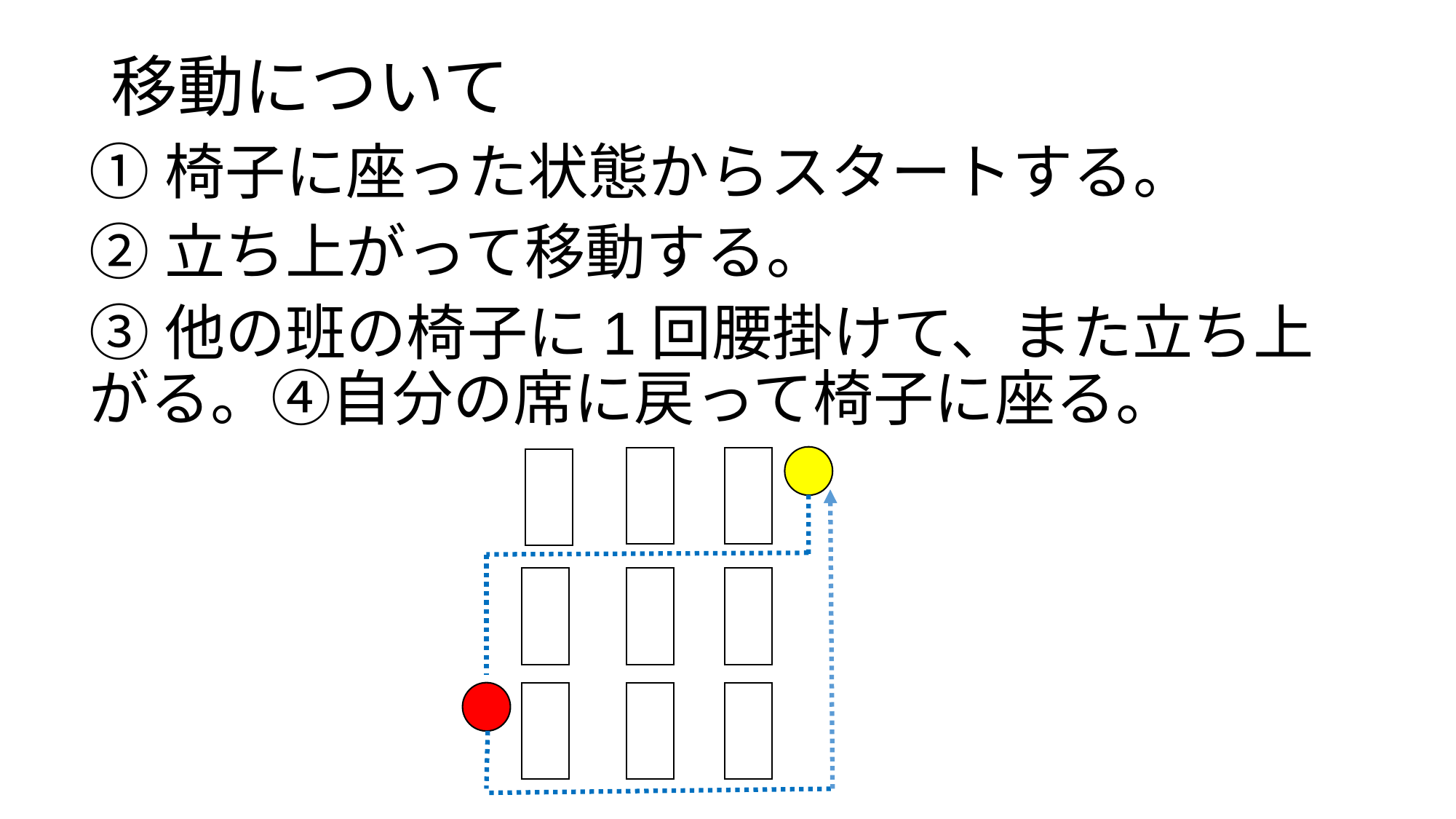

# 移動について
①椅子に座った状態からスタートする。
②立ち上がって移動する。
③他の班の椅子に1回腰掛けて、また立ち上がる。④自分の席に戻って椅子に座る。